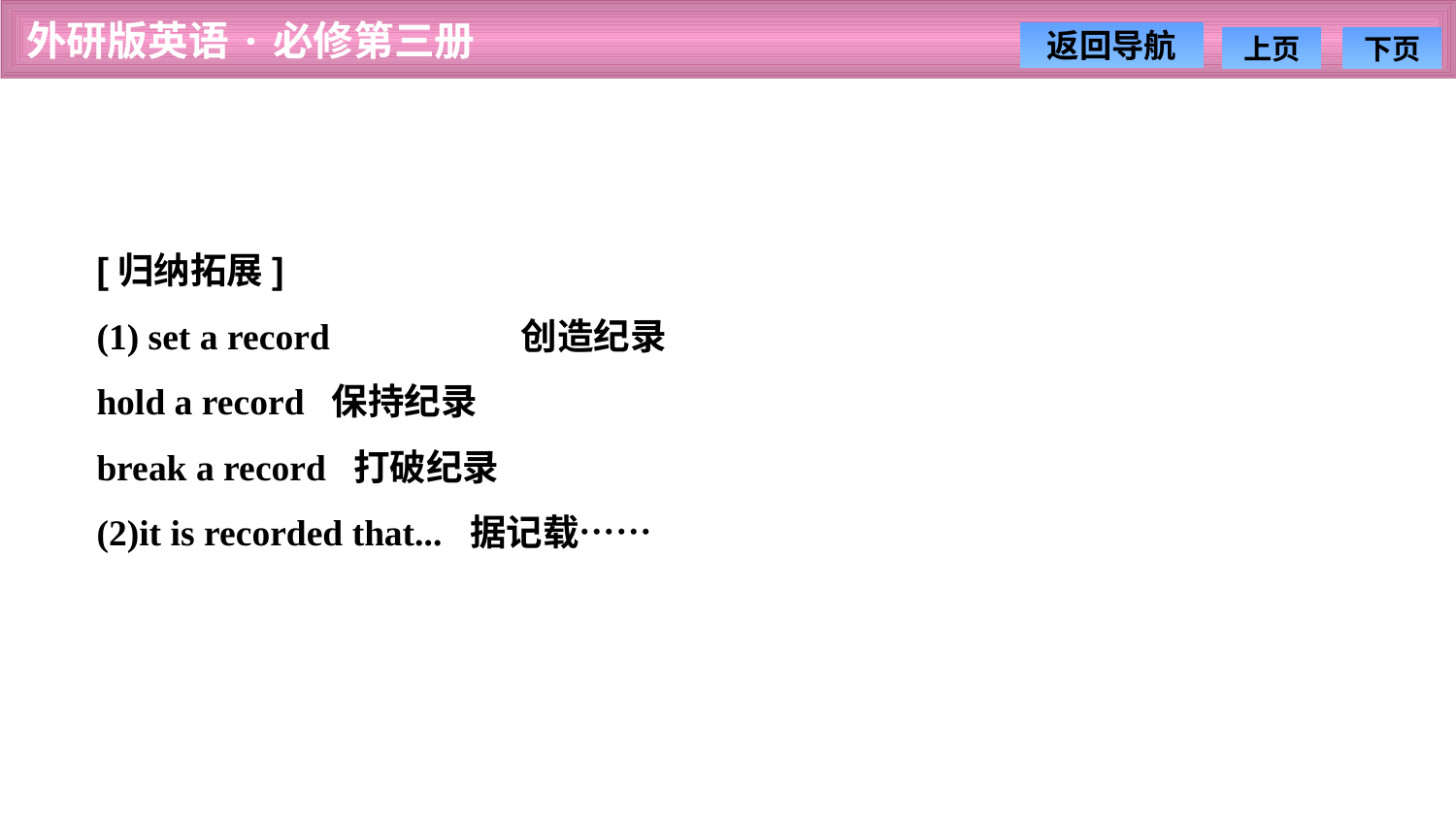

[归纳拓展]
(1) set a record　　　　　创造纪录
hold a record  保持纪录
break a record  打破纪录
(2)it is recorded that...  据记载……